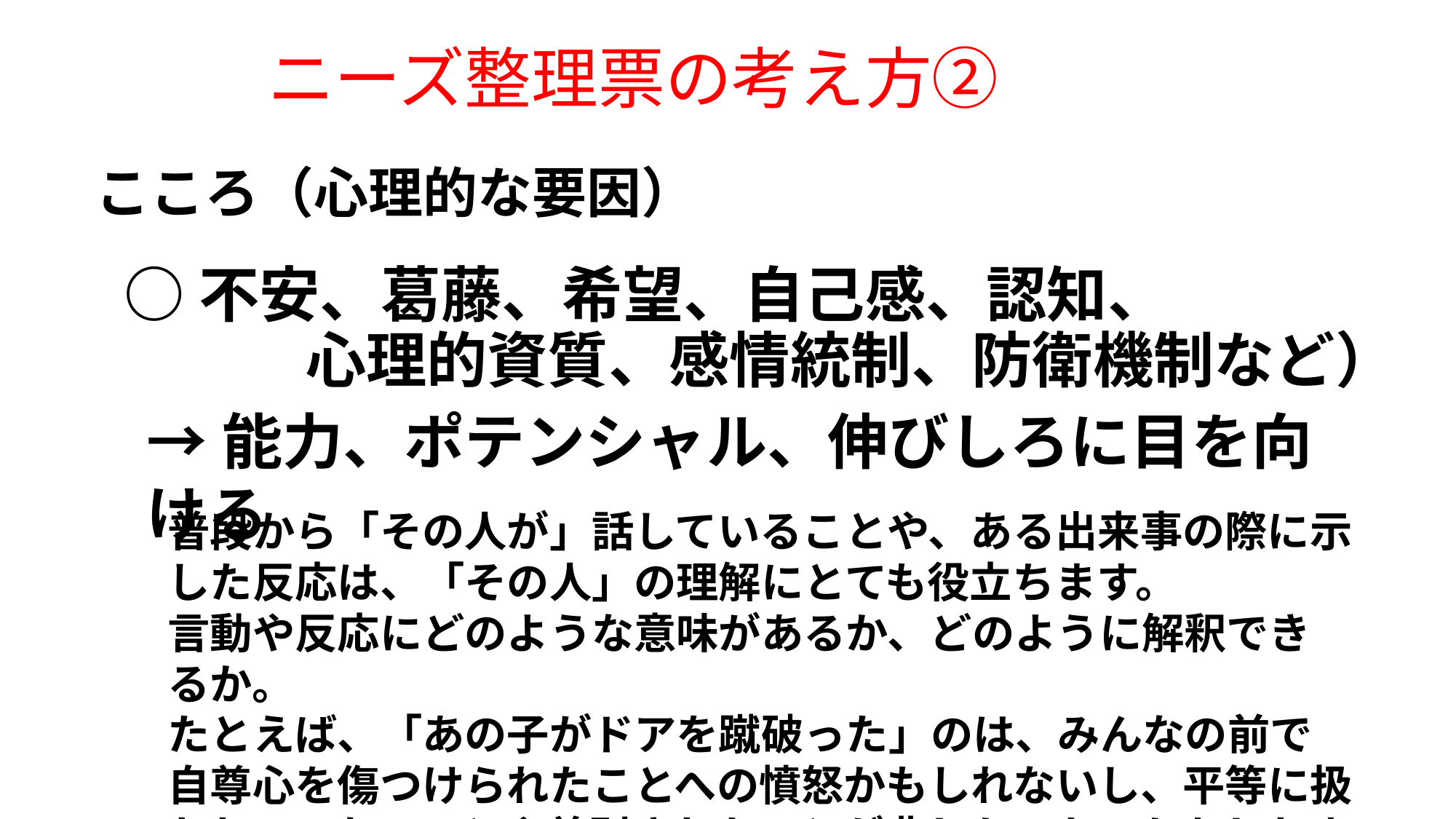

# ニーズ整理票の考え方②
こころ（心理的な要因）
○不安、葛藤、希望、自己感、認知、
　　　心理的資質、感情統制、防衛機制など）
→能力、ポテンシャル、伸びしろに目を向ける
普段から「その人が」話していることや、ある出来事の際に示した反応は、「その人」の理解にとても役立ちます。
言動や反応にどのような意味があるか、どのように解釈できるか。
たとえば、「あの子がドアを蹴破った」のは、みんなの前で自尊心を傷つけられたことへの憤怒かもしれないし、平等に扱われていないことや差別されたことが悲しかったのかもしれません。